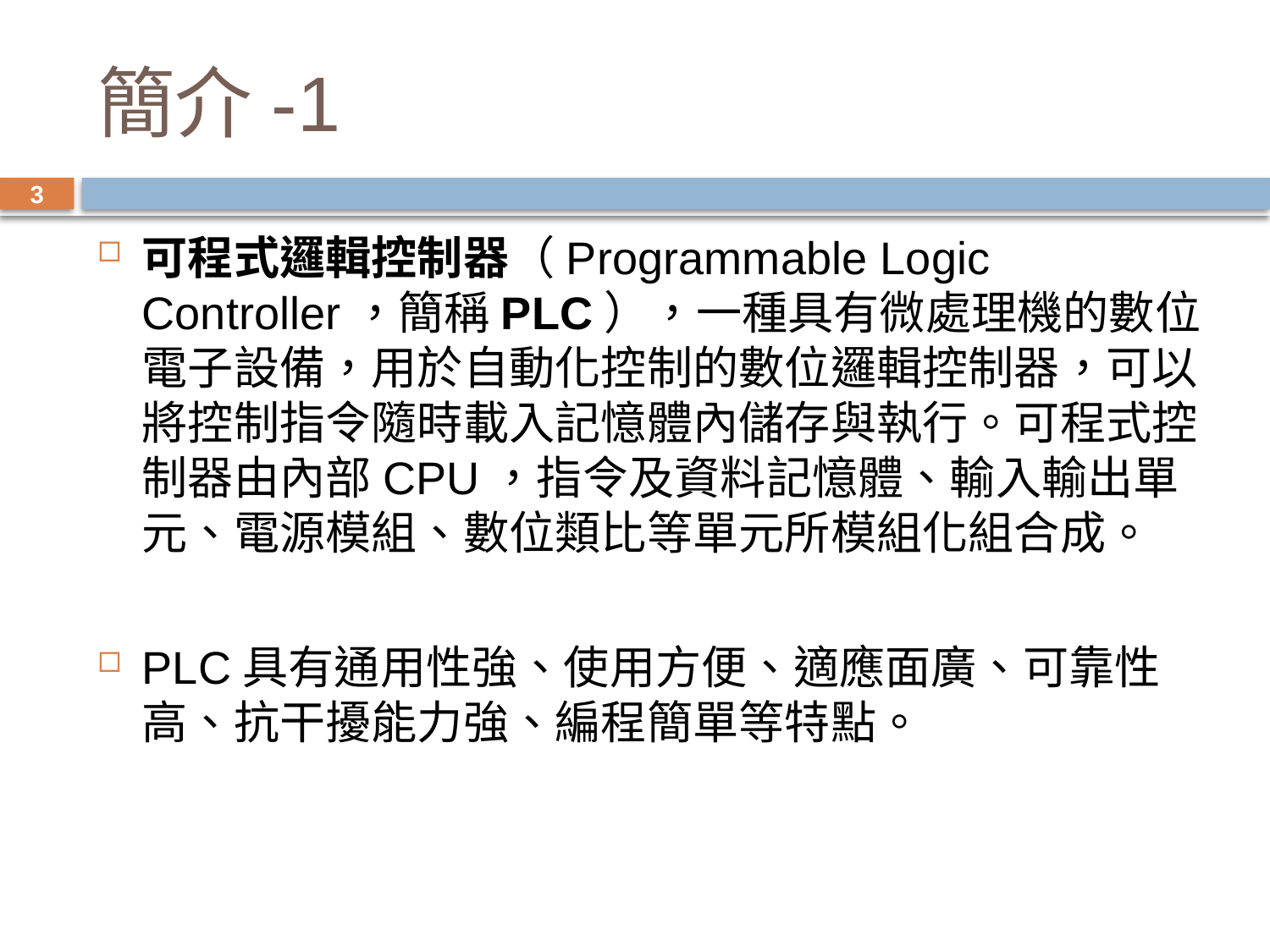

# 簡介-1
3
可程式邏輯控制器（Programmable Logic Controller，簡稱PLC），一種具有微處理機的數位電子設備，用於自動化控制的數位邏輯控制器，可以將控制指令隨時載入記憶體內儲存與執行。可程式控制器由內部CPU，指令及資料記憶體、輸入輸出單元、電源模組、數位類比等單元所模組化組合成。

PLC具有通用性強、使用方便、適應面廣、可靠性高、抗干擾能力強、編程簡單等特點。